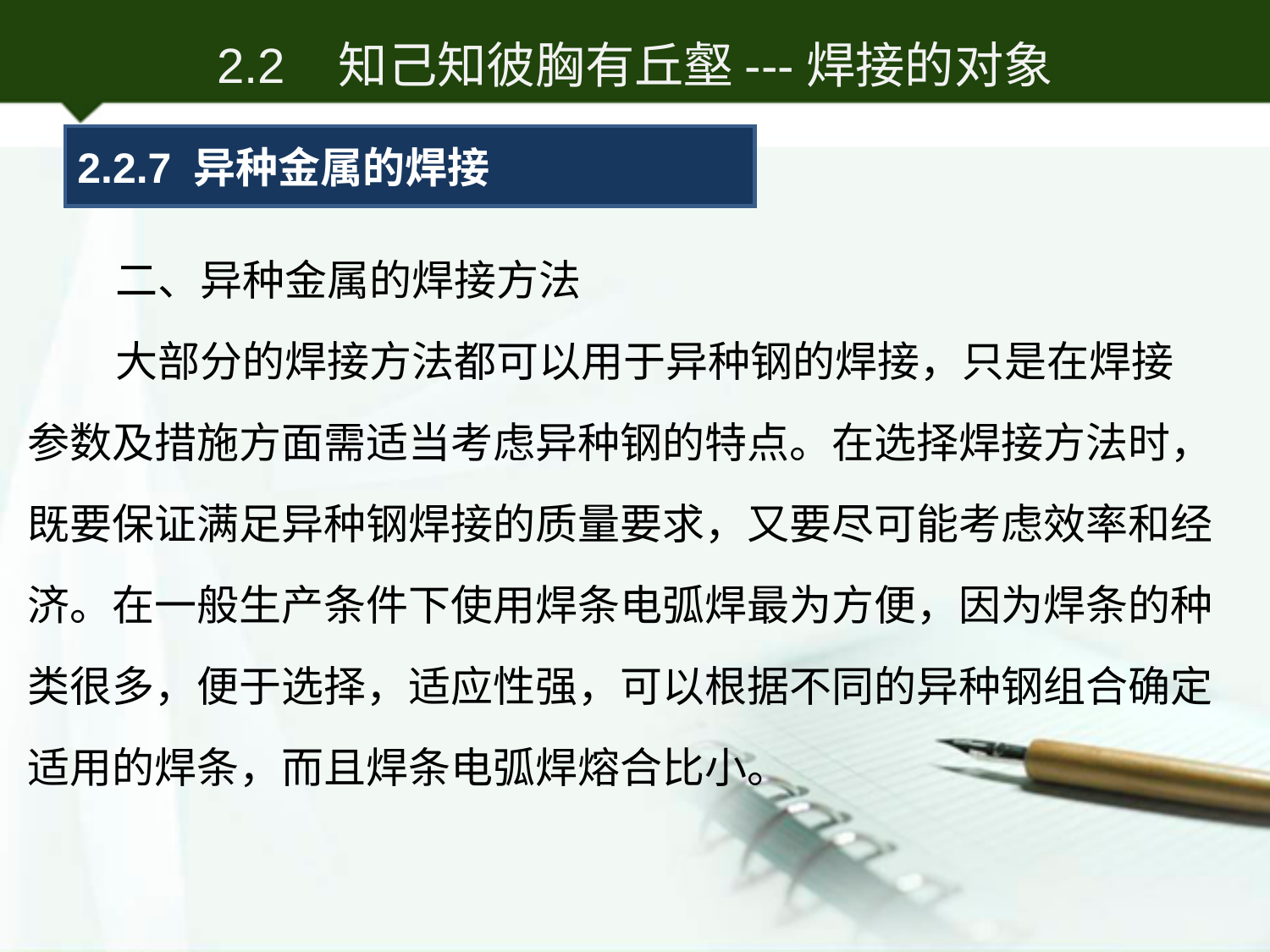

2.2   知己知彼胸有丘壑---焊接的对象
2.2.7 异种金属的焊接
二、异种金属的焊接方法
大部分的焊接方法都可以用于异种钢的焊接，只是在焊接参数及措施方面需适当考虑异种钢的特点。在选择焊接方法时，既要保证满足异种钢焊接的质量要求，又要尽可能考虑效率和经济。在一般生产条件下使用焊条电弧焊最为方便，因为焊条的种类很多，便于选择，适应性强，可以根据不同的异种钢组合确定适用的焊条，而且焊条电弧焊熔合比小。